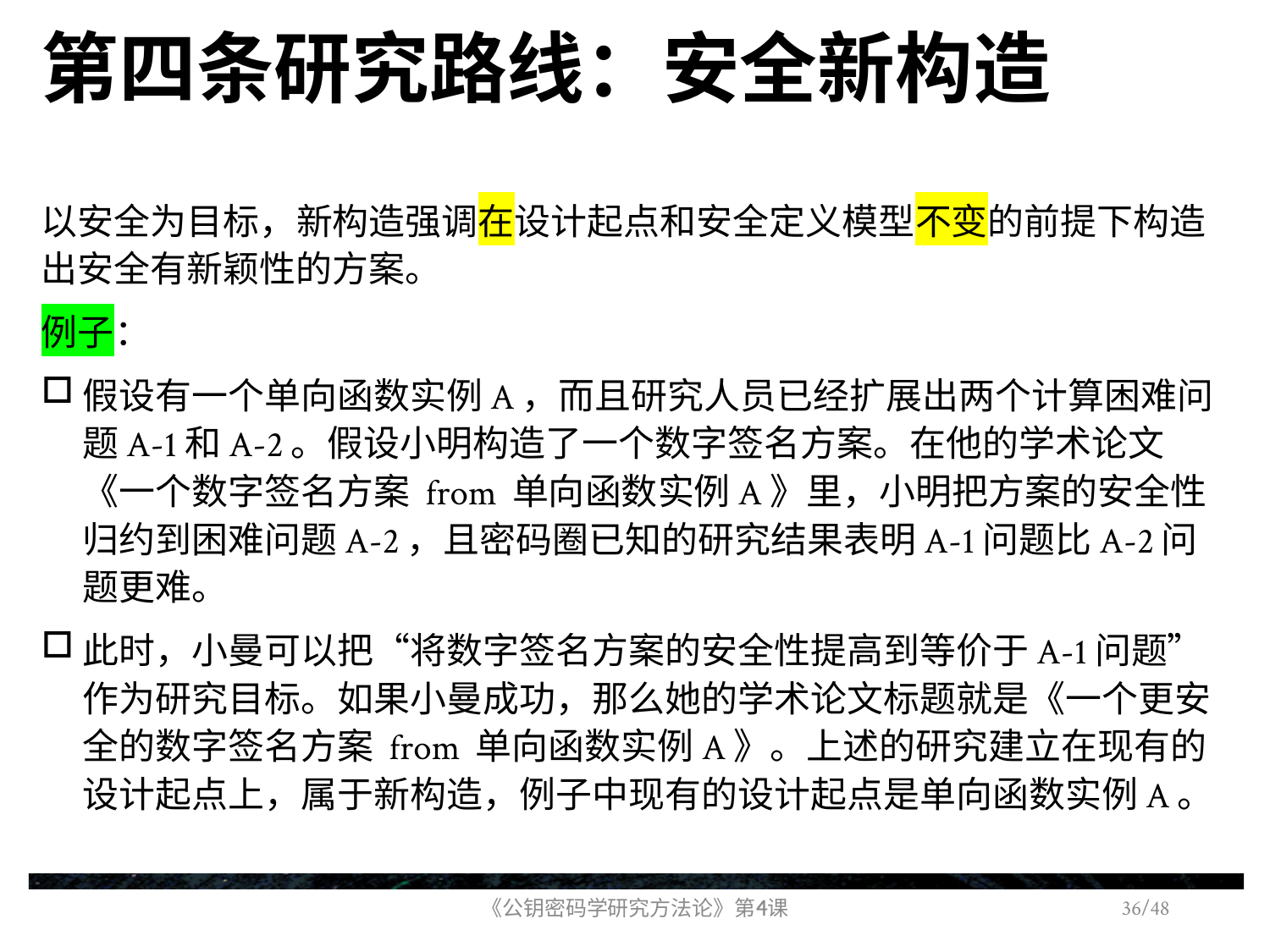

# 第四条研究路线：安全新构造
以安全为目标，新构造强调在设计起点和安全定义模型不变的前提下构造出安全有新颖性的方案。
例子：
假设有一个单向函数实例A，而且研究人员已经扩展出两个计算困难问题A-1和A-2。假设小明构造了一个数字签名方案。在他的学术论文《一个数字签名方案 from 单向函数实例A》里，小明把方案的安全性归约到困难问题A-2，且密码圈已知的研究结果表明A-1问题比A-2问题更难。
此时，小曼可以把“将数字签名方案的安全性提高到等价于A-1问题”作为研究目标。如果小曼成功，那么她的学术论文标题就是《一个更安全的数字签名方案 from 单向函数实例A》。上述的研究建立在现有的设计起点上，属于新构造，例子中现有的设计起点是单向函数实例A。
《公钥密码学研究方法论》第4课
36/48